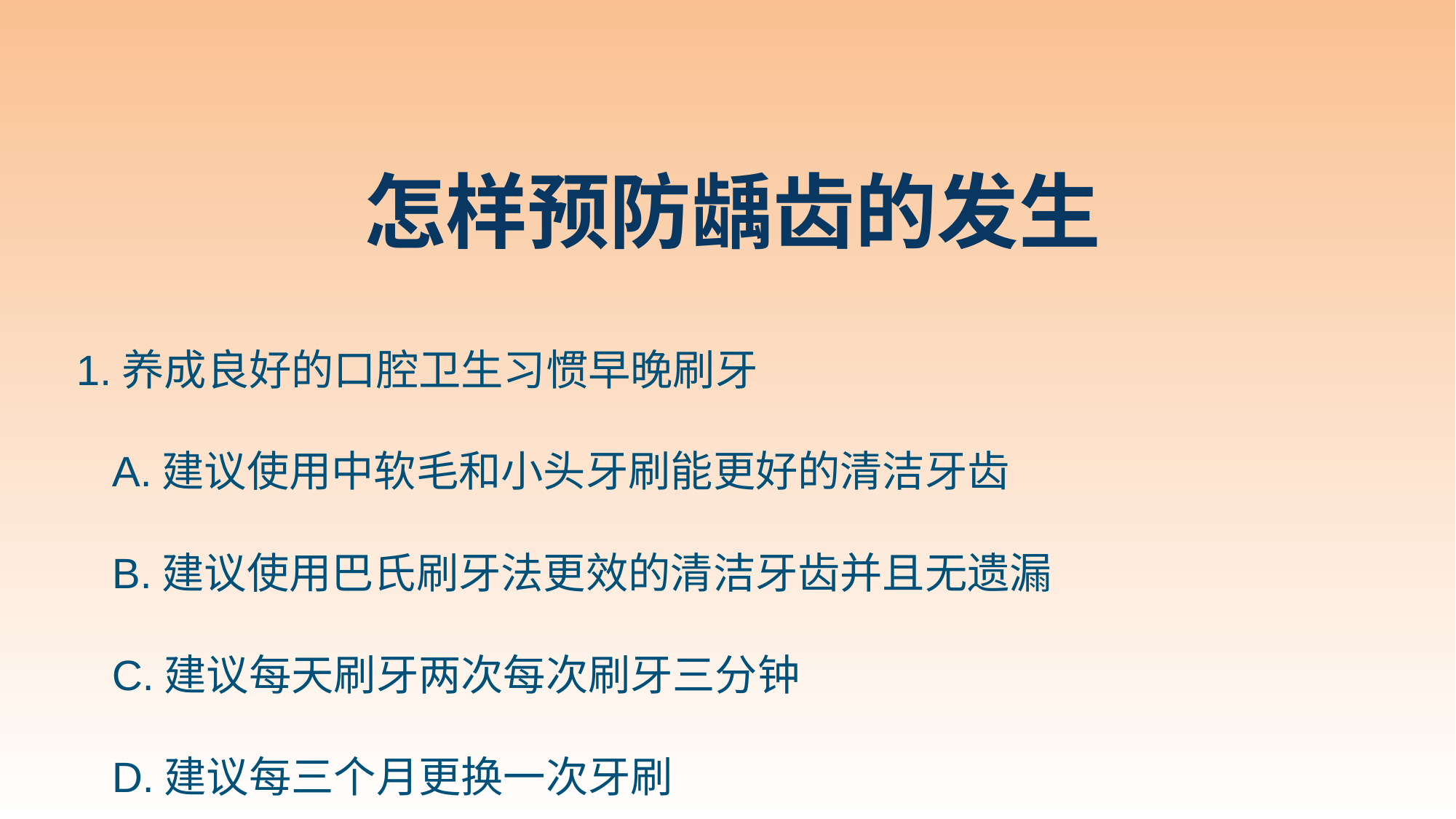

# 怎样预防龋齿的发生
1.养成良好的口腔卫生习惯早晚刷牙

   A.建议使用中软毛和小头牙刷能更好的清洁牙齿

   B.建议使用巴氏刷牙法更效的清洁牙齿并且无遗漏

   C.建议每天刷牙两次每次刷牙三分钟

   D.建议每三个月更换一次牙刷